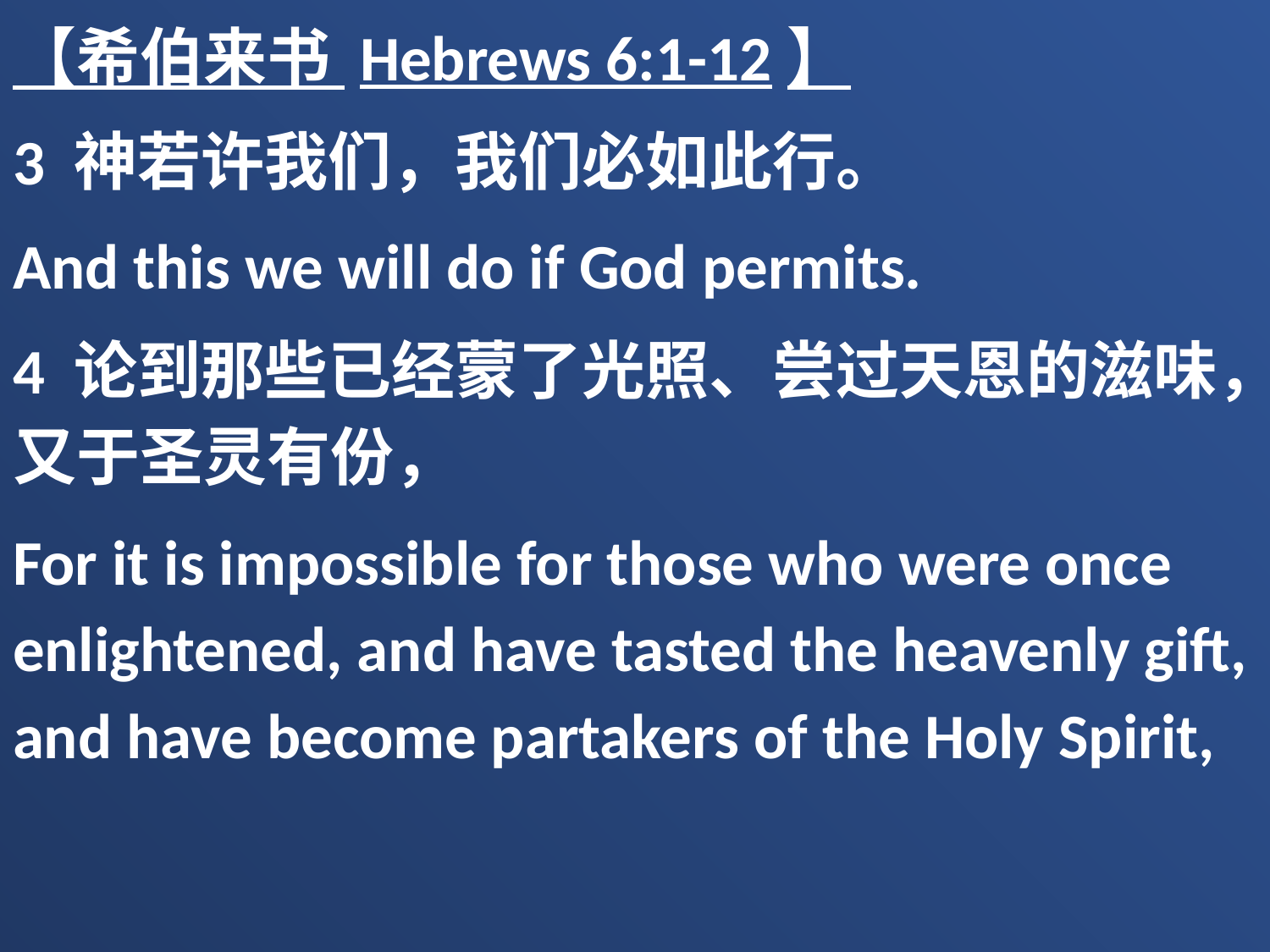

【希伯来书 Hebrews 6:1-12】
3 神若许我们，我们必如此行。
And this we will do if God permits.
4 论到那些已经蒙了光照、尝过天恩的滋味，又于圣灵有份，
For it is impossible for those who were once enlightened, and have tasted the heavenly gift, and have become partakers of the Holy Spirit,